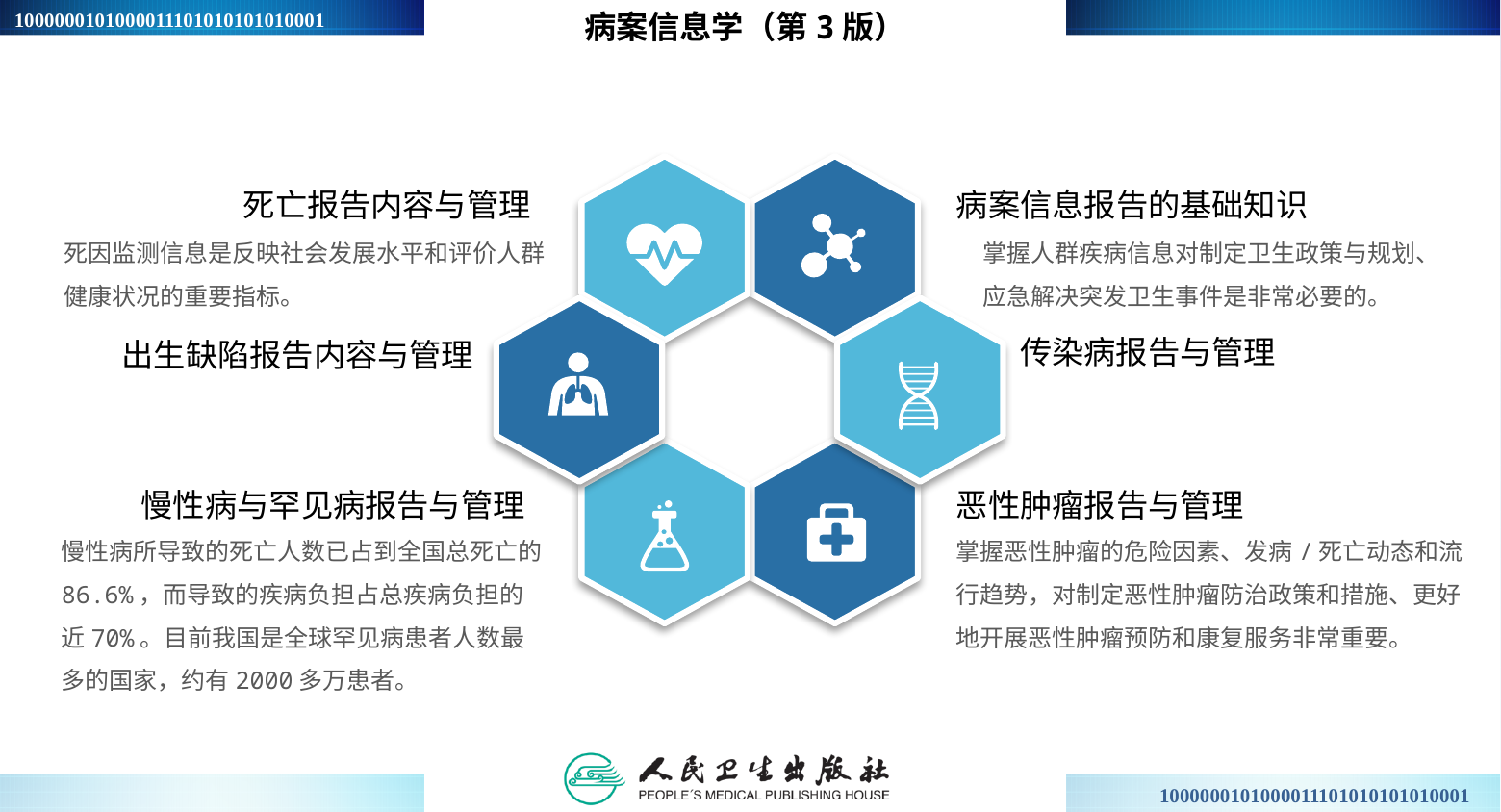

病案信息学（第3版）

死亡报告内容与管理
病案信息报告的基础知识

死因监测信息是反映社会发展水平和评价人群健康状况的重要指标。
掌握人群疾病信息对制定卫生政策与规划、应急解决突发卫生事件是非常必要的。

传染病报告与管理
出生缺陷报告内容与管理

慢性病与罕见病报告与管理
恶性肿瘤报告与管理

慢性病所导致的死亡人数已占到全国总死亡的86.6%，而导致的疾病负担占总疾病负担的近70%。目前我国是全球罕见病患者人数最多的国家，约有2000多万患者。
掌握恶性肿瘤的危险因素、发病/死亡动态和流行趋势，对制定恶性肿瘤防治政策和措施、更好地开展恶性肿瘤预防和康复服务非常重要。